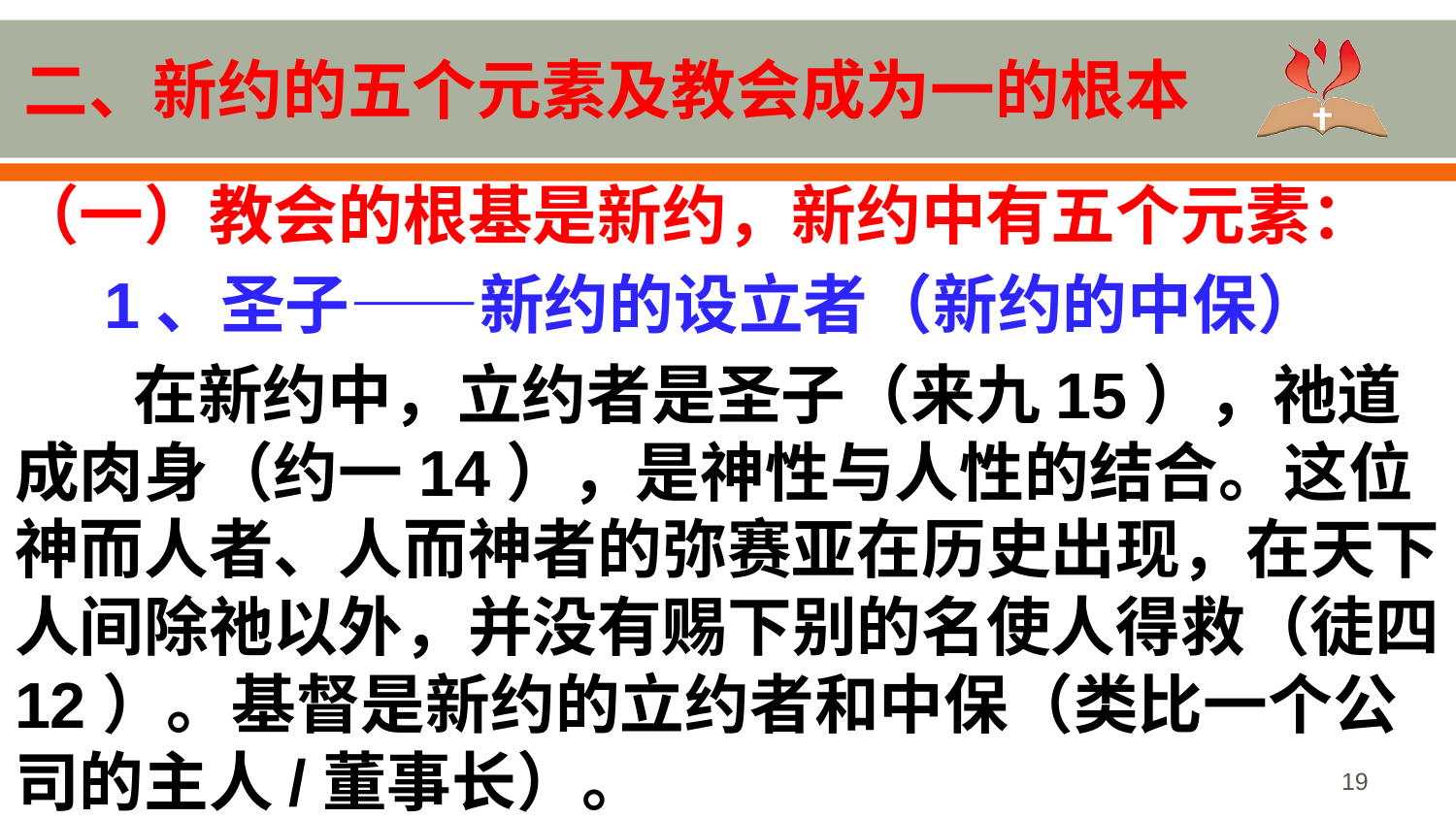

# 二、新约的五个元素及教会成为一的根本
（一）教会的根基是新约，新约中有五个元素：
     1、圣子——新约的设立者（新约的中保）
在新约中，立约者是圣子（来九15），祂道成肉身（约一14），是神性与人性的结合。这位神而人者、人而神者的弥赛亚在历史出现，在天下人间除祂以外，并没有赐下别的名使人得救（徒四12）。基督是新约的立约者和中保（类比一个公司的主人/董事长）。

19